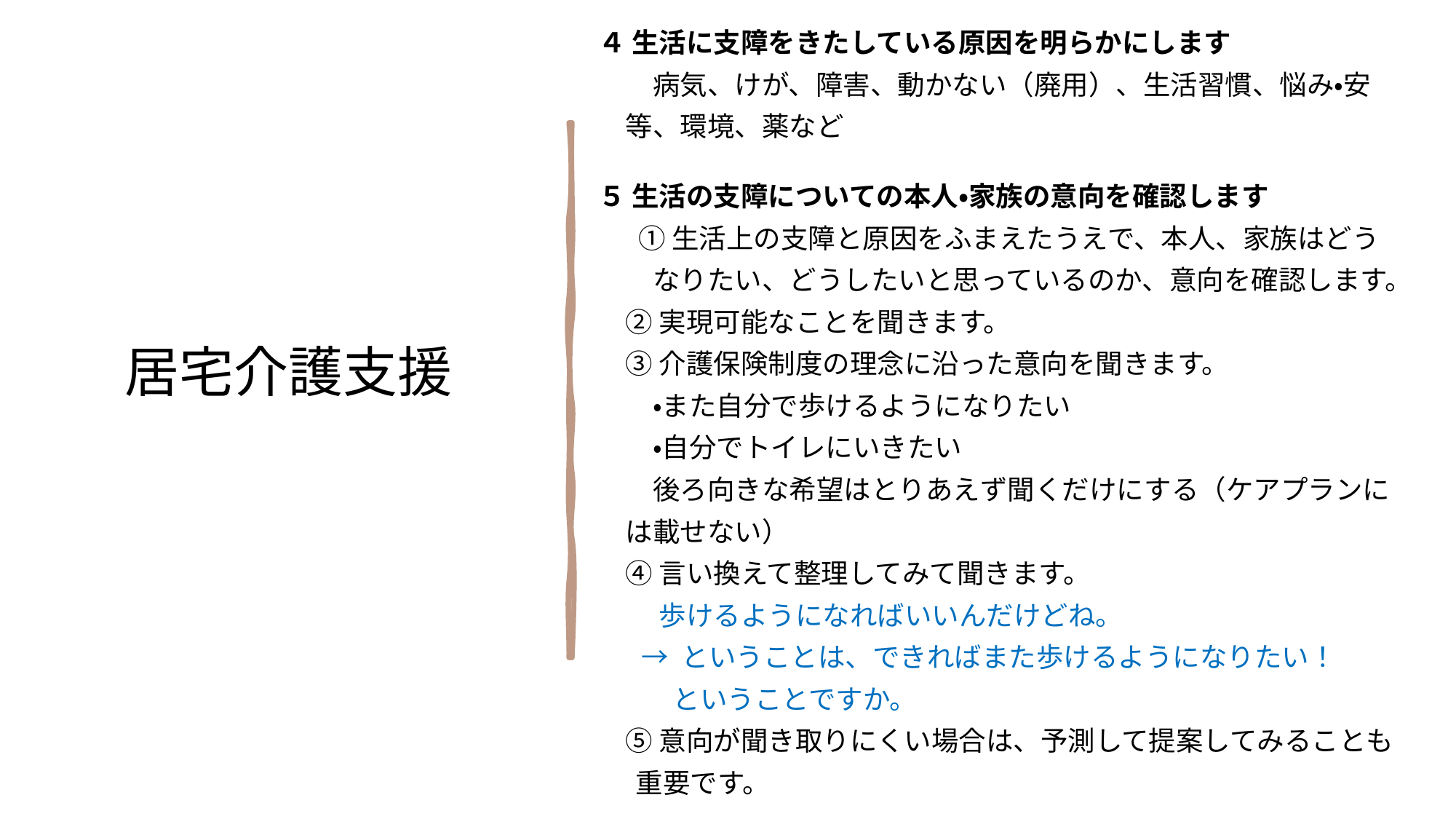

４ 生活に支障をきたしている原因を明らかにします
　　病気、けが、障害、動かない（廃用）、生活習慣、悩み・安
　等、環境、薬など

５ 生活の支障についての本人・家族の意向を確認します
 　① 生活上の支障と原因をふまえたうえで、本人、家族はどう
　　なりたい、どうしたいと思っているのか、意向を確認します。
　② 実現可能なことを聞きます。
　③ 介護保険制度の理念に沿った意向を聞きます。
　　・また自分で歩けるようになりたい
　　・自分でトイレにいきたい
　　後ろ向きな希望はとりあえず聞くだけにする（ケアプランに
　は載せない）
　④ 言い換えて整理してみて聞きます。
　　 歩けるようになればいいんだけどね。
       → ということは、できればまた歩けるようになりたい！
           ということですか。
　⑤ 意向が聞き取りにくい場合は、予測して提案してみることも
     重要です。

居宅介護支援